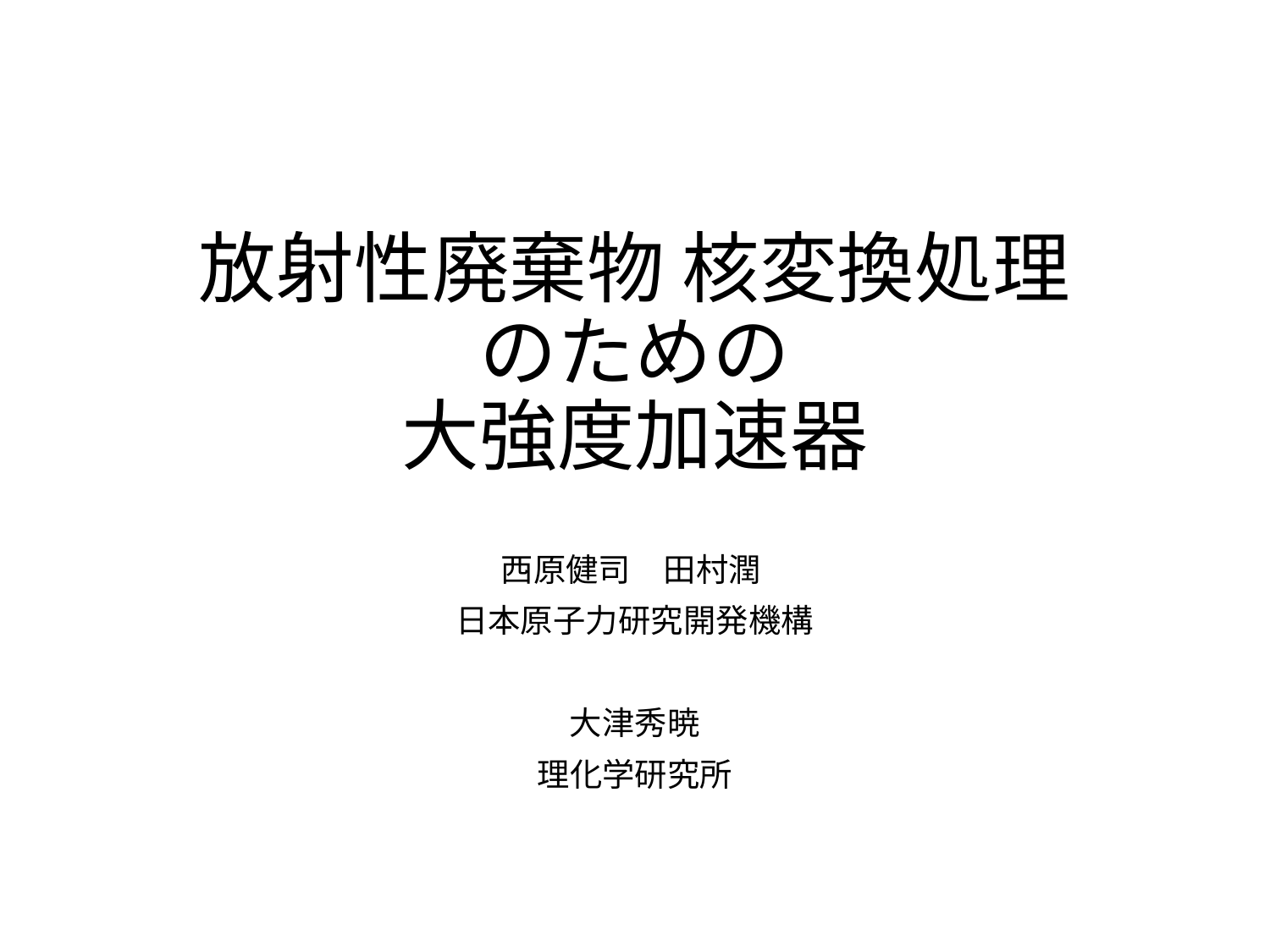

# 放射性廃棄物 核変換処理 のための 大強度加速器
西原健司　田村潤
日本原子力研究開発機構

大津秀暁
理化学研究所